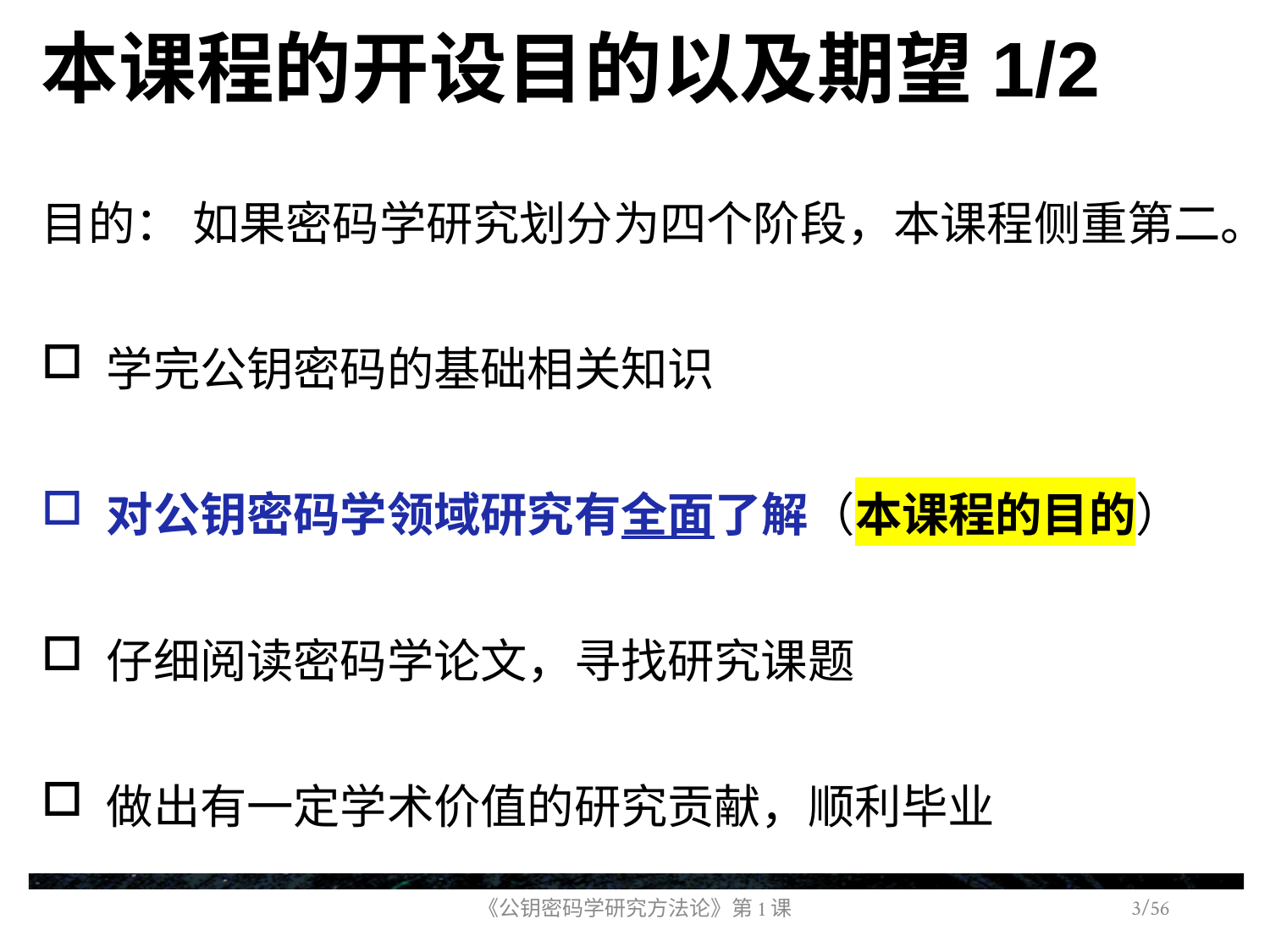

# 本课程的开设目的以及期望1/2
目的： 如果密码学研究划分为四个阶段，本课程侧重第二。

学完公钥密码的基础相关知识

对公钥密码学领域研究有全面了解（本课程的目的）

仔细阅读密码学论文，寻找研究课题

做出有一定学术价值的研究贡献，顺利毕业
《公钥密码学研究方法论》第1课
3/56